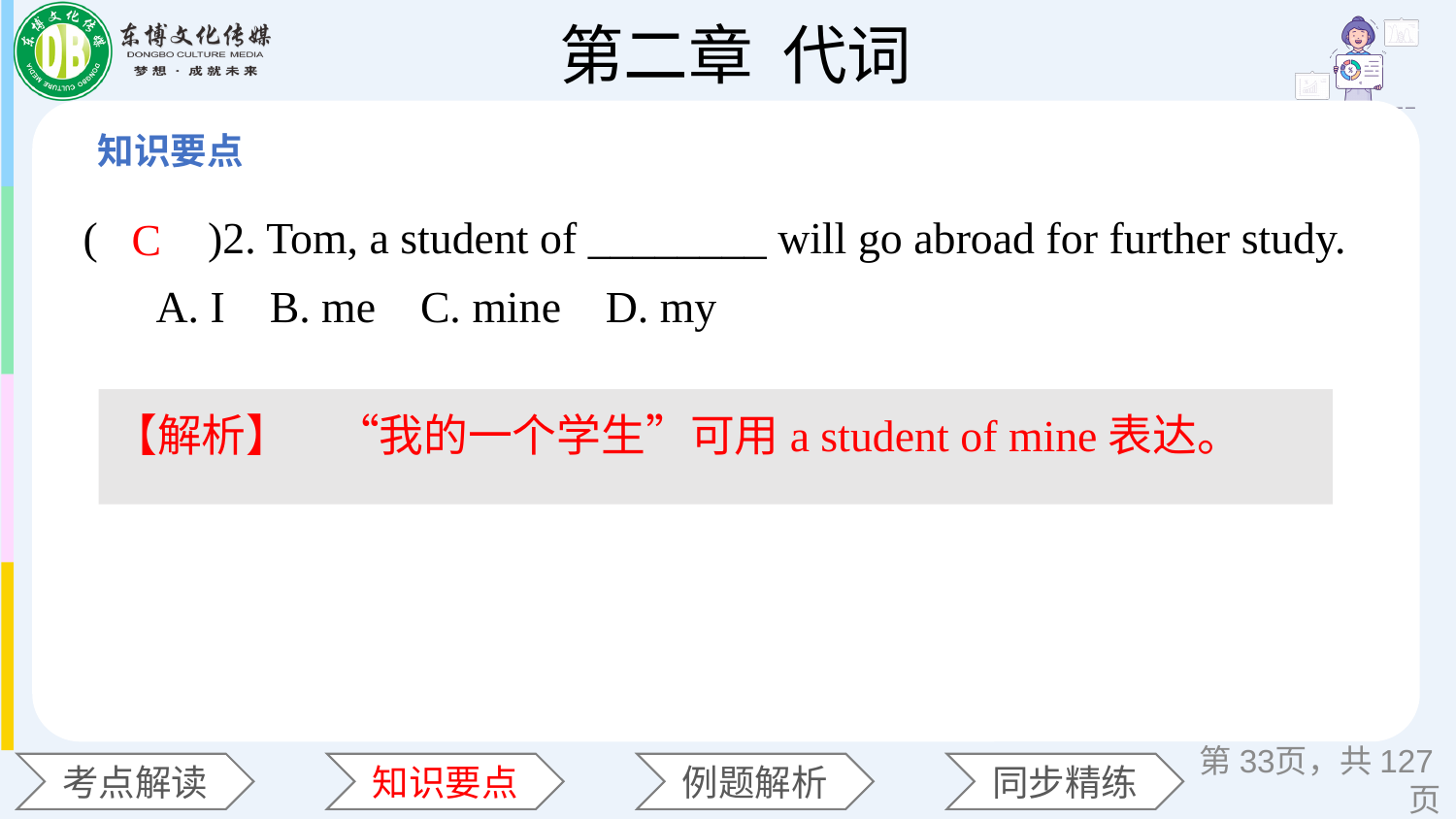

(　　)2. Tom, a student of ________ will go abroad for further study.
A. I    B. me    C. mine    D. my

C
【解析】　“我的一个学生”可用a student of mine表达。
第33页，共127页